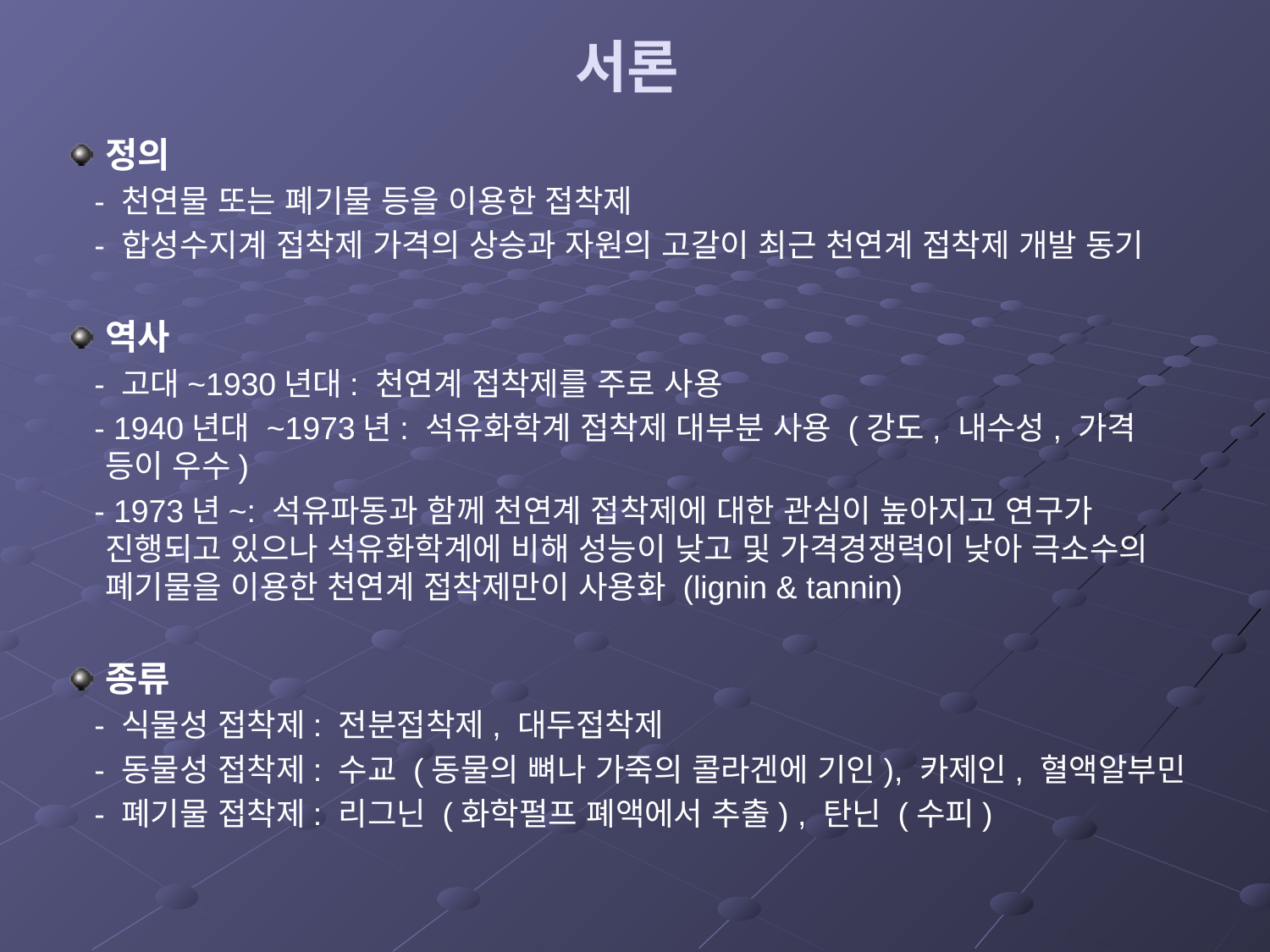

# 서론
정의
   - 천연물 또는 폐기물 등을 이용한 접착제
   - 합성수지계 접착제 가격의 상승과 자원의 고갈이 최근 천연계 접착제 개발 동기

역사
   - 고대~1930년대: 천연계 접착제를 주로 사용
   - 1940년대 ~1973년: 석유화학계 접착제 대부분 사용 (강도, 내수성, 가격 등이 우수)
   - 1973년~: 석유파동과 함께 천연계 접착제에 대한 관심이 높아지고 연구가 진행되고 있으나 석유화학계에 비해 성능이 낮고 및 가격경쟁력이 낮아 극소수의 폐기물을 이용한 천연계 접착제만이 사용화 (lignin & tannin)

종류
   - 식물성 접착제: 전분접착제, 대두접착제
   - 동물성 접착제: 수교 (동물의 뼈나 가죽의 콜라겐에 기인), 카제인, 혈액알부민
   - 폐기물 접착제: 리그닌 (화학펄프 폐액에서 추출) , 탄닌 (수피)